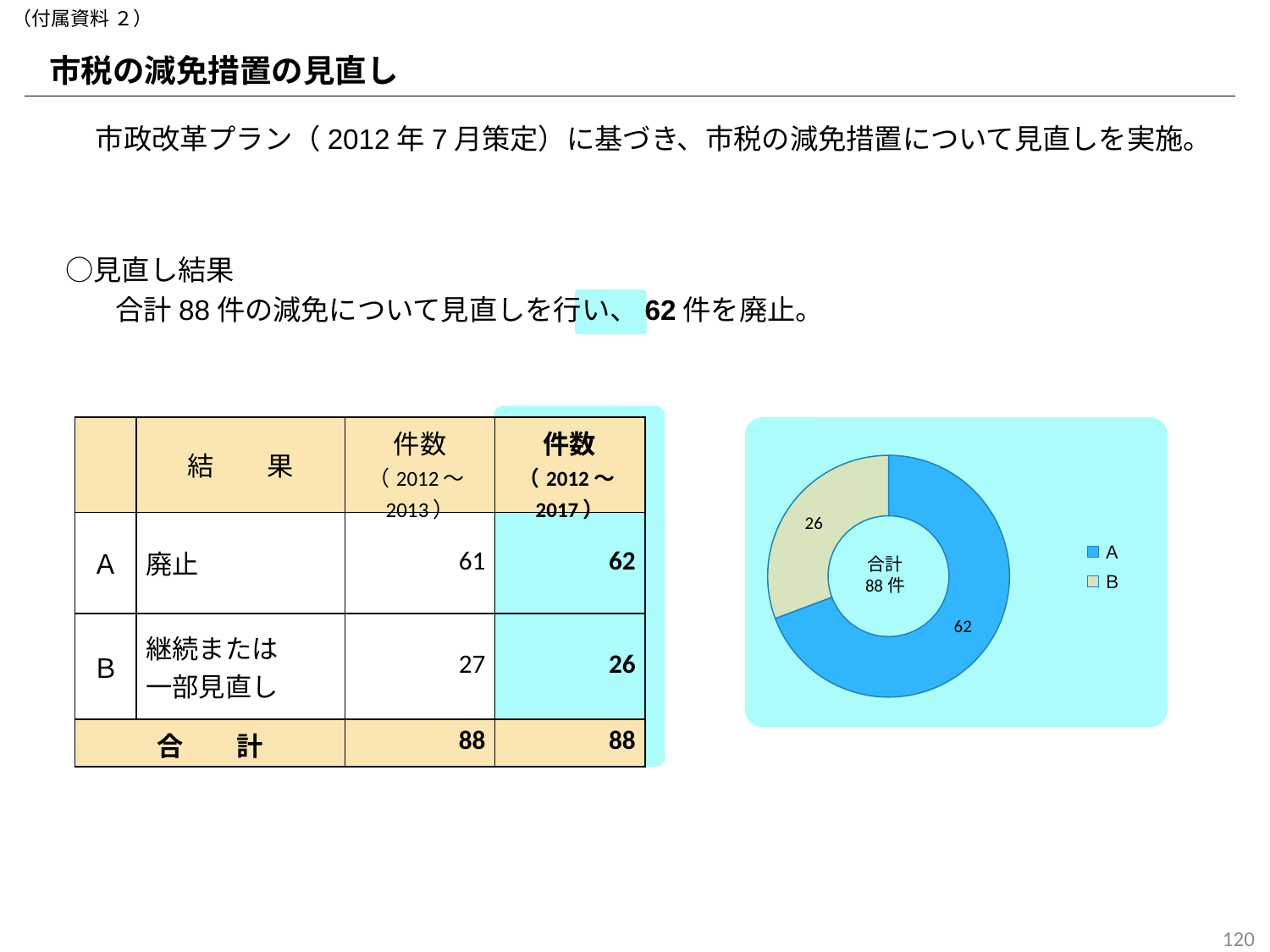

（付属資料 ２）
　市税の減免措置の見直し
　市政改革プラン（2012年7月策定）に基づき、市税の減免措置について見直しを実施。
　○見直し結果
　合計88件の減免について見直しを行い、62件を廃止。

### Chart

| Category |  |
|---|---|
| Ａ | 61.0 |
| Ｂ | 27.0 |
|  | 結　　果 | 件数 （2012～2013） | 件数 （2012～2017） |
| --- | --- | --- | --- |
| Ａ | 廃止 | 61 | 62 |
| Ｂ | 継続または 一部見直し | 27 | 26 |
| 合　　計 |  | 88 | 88 |

合計
88件
120